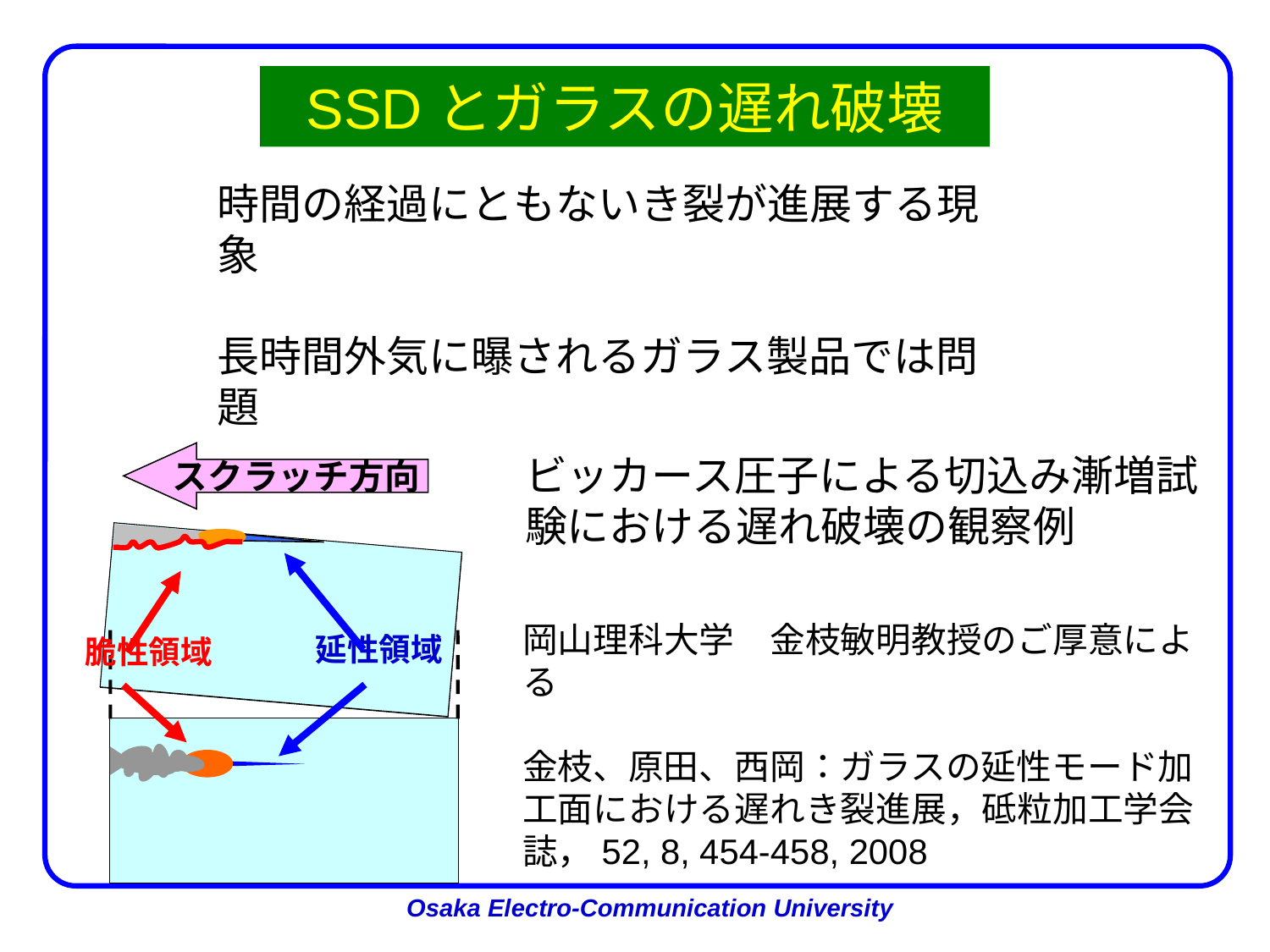

# SSDとガラスの遅れ破壊
時間の経過にともないき裂が進展する現象

長時間外気に曝されるガラス製品では問題
ビッカース圧子による切込み漸増試験における遅れ破壊の観察例
スクラッチ方向

延性領域
脆性領域

岡山理科大学　金枝敏明教授のご厚意による

金枝、原田、西岡：ガラスの延性モード加工面における遅れき裂進展，砥粒加工学会誌，52, 8, 454-458, 2008
Osaka Electro-Communication University